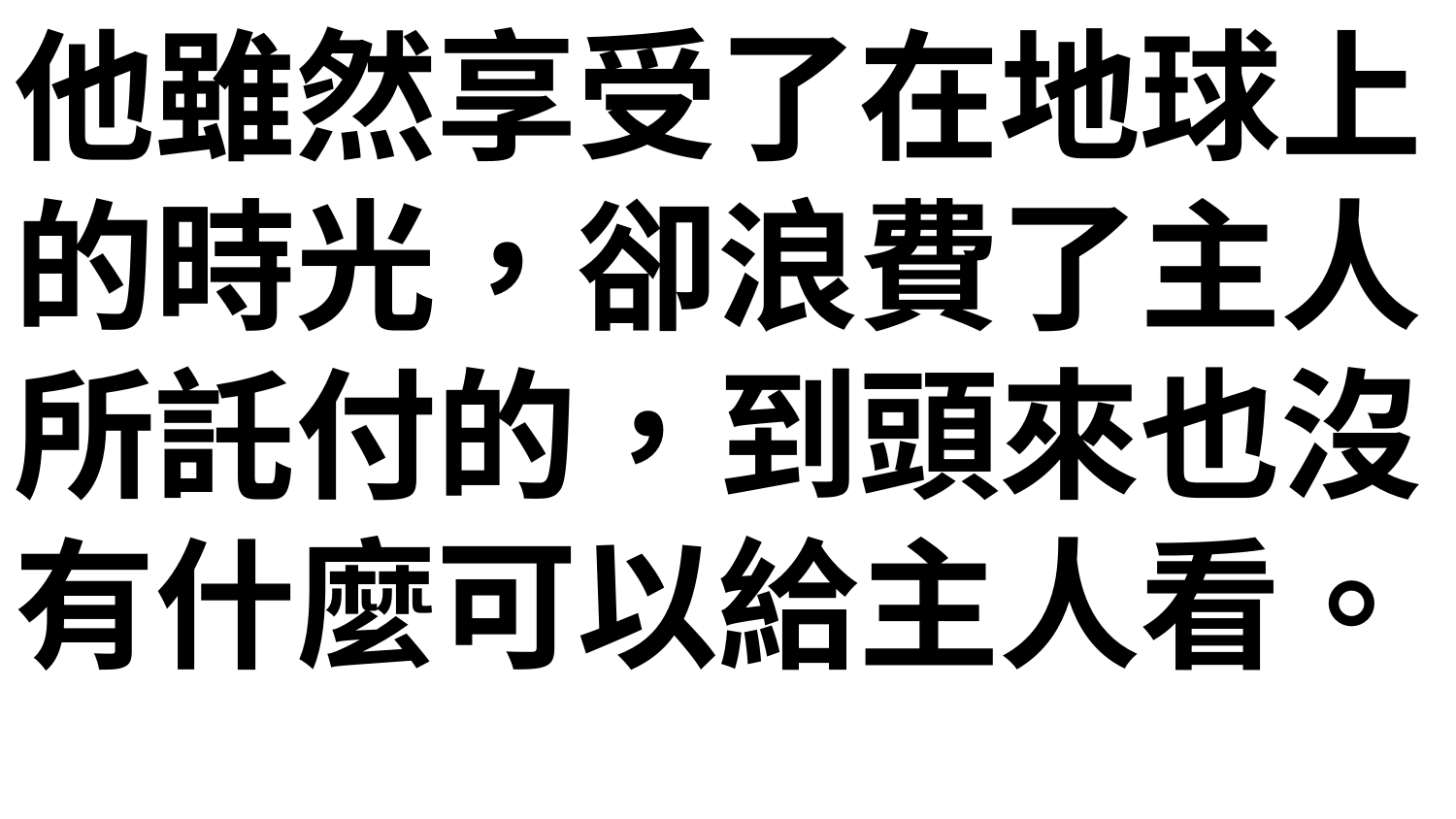

他雖然享受了在地球上的時光，卻浪費了主人所託付的，到頭來也沒有什麼可以給主人看。